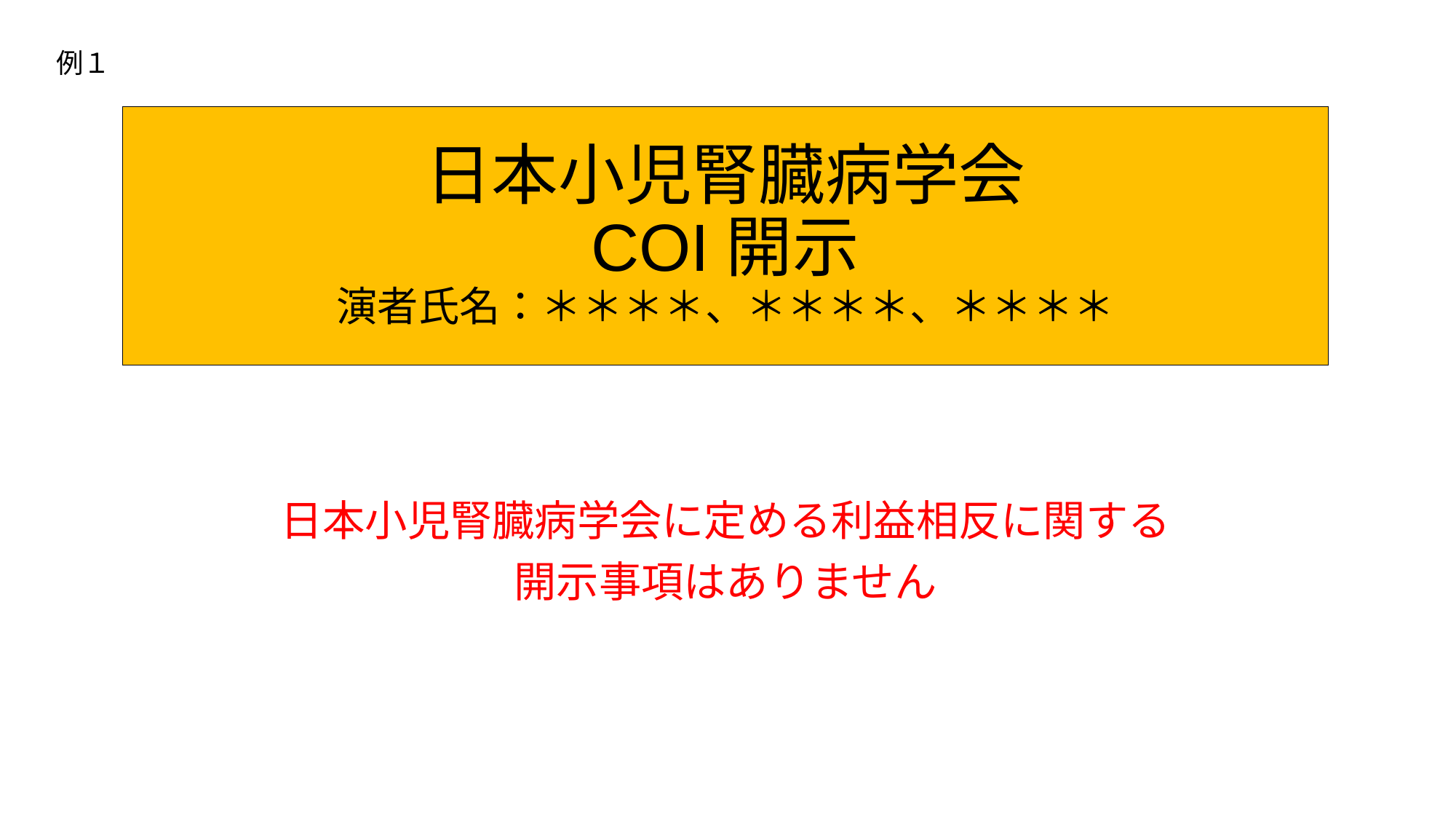

例１
# 日本小児腎臓病学会 COI開示 演者氏名：＊＊＊＊、＊＊＊＊、＊＊＊＊
日本小児腎臓病学会に定める利益相反に関する
開示事項はありません